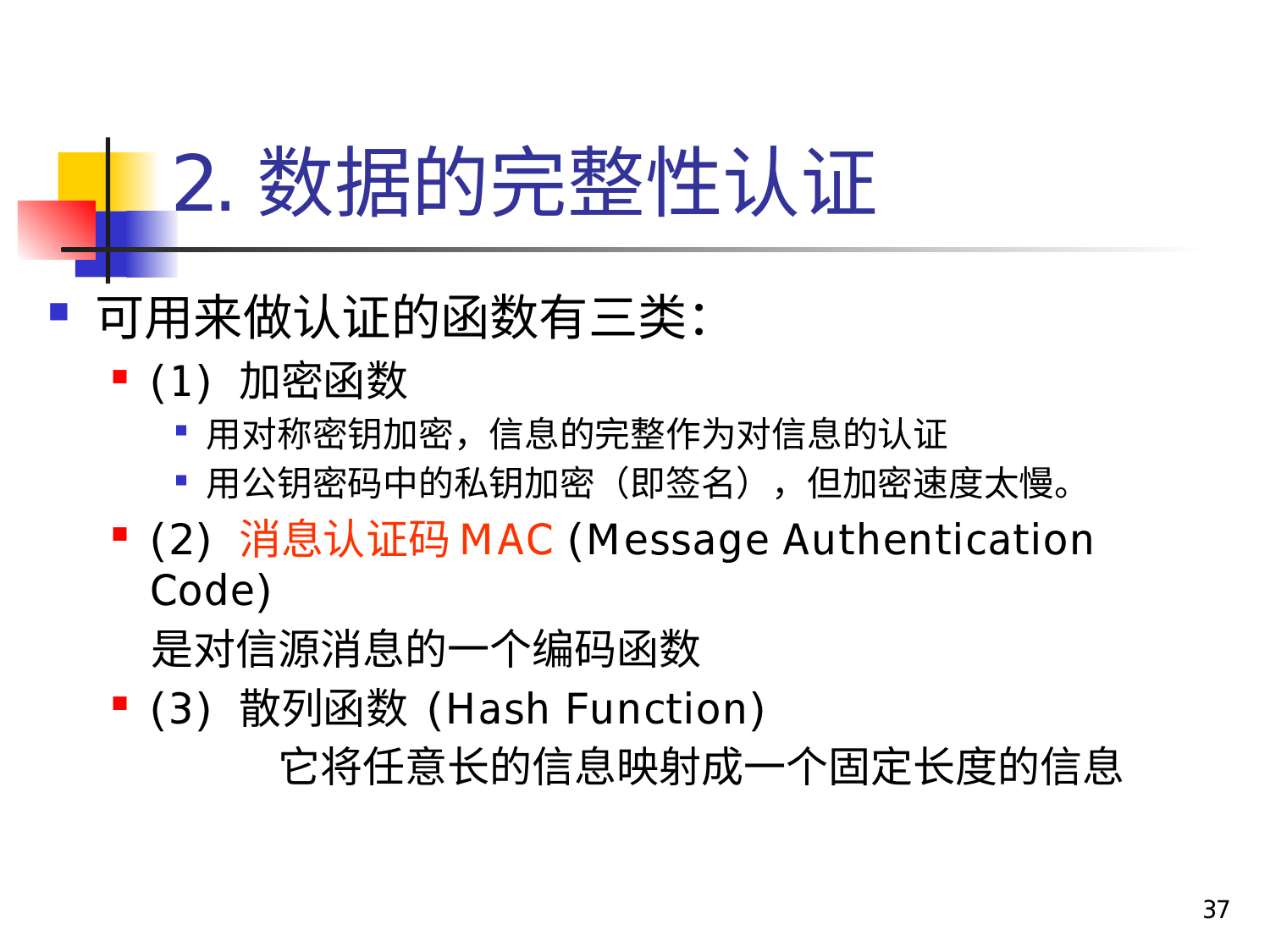

# 2.数据的完整性认证
可用来做认证的函数有三类：
(1) 加密函数
用对称密钥加密，信息的完整作为对信息的认证
用公钥密码中的私钥加密（即签名），但加密速度太慢。
(2) 消息认证码MAC (Message Authentication Code)
	是对信源消息的一个编码函数
(3) 散列函数 (Hash Function)
		它将任意长的信息映射成一个固定长度的信息

37